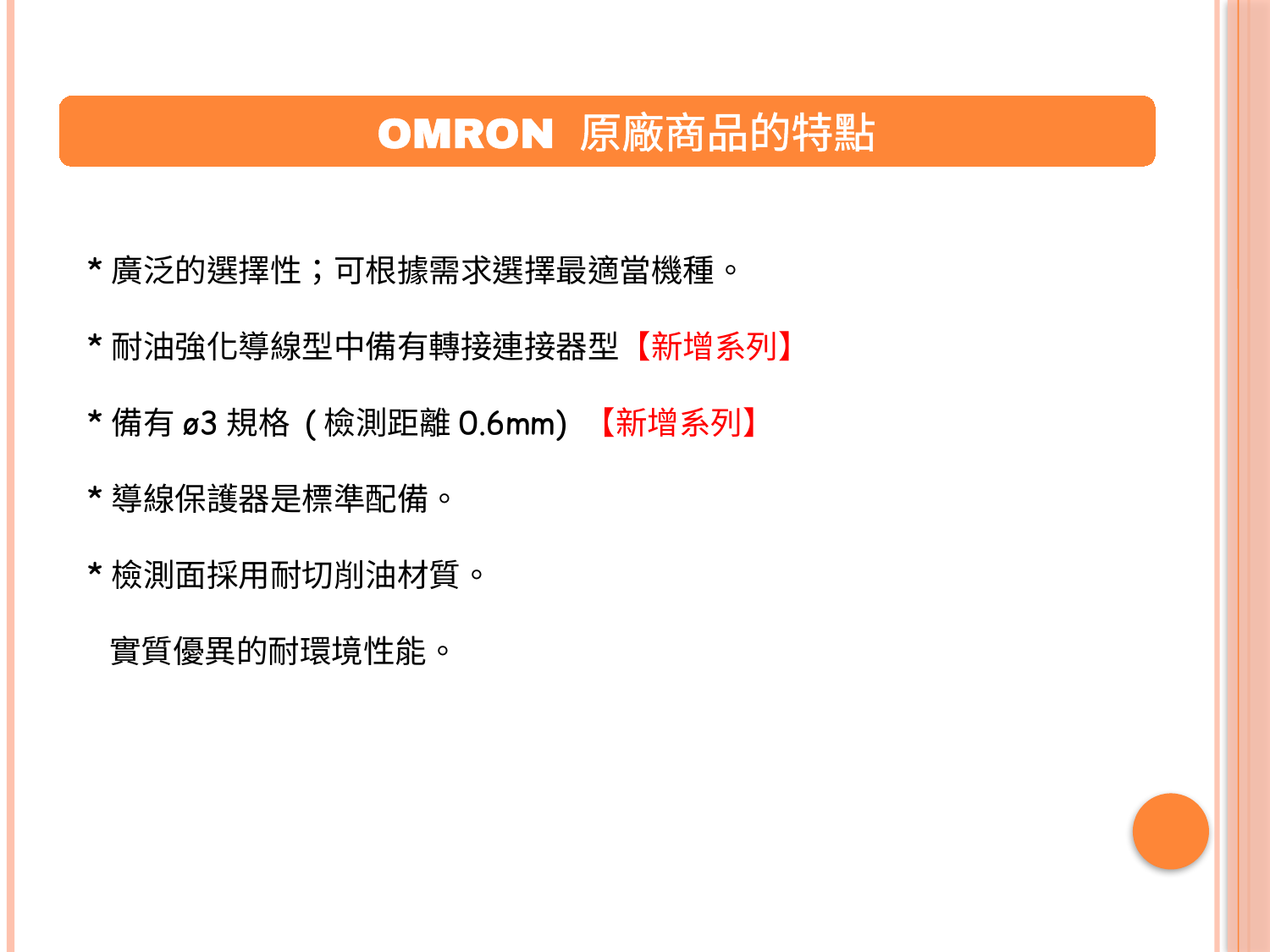

OMRON 原廠商品的特點
*廣泛的選擇性；可根據需求選擇最適當機種。
*耐油強化導線型中備有轉接連接器型【新增系列】
*備有ø3規格 (檢測距離0.6mm) 【新增系列】
*導線保護器是標準配備。
*檢測面採用耐切削油材質。
  實質優異的耐環境性能。